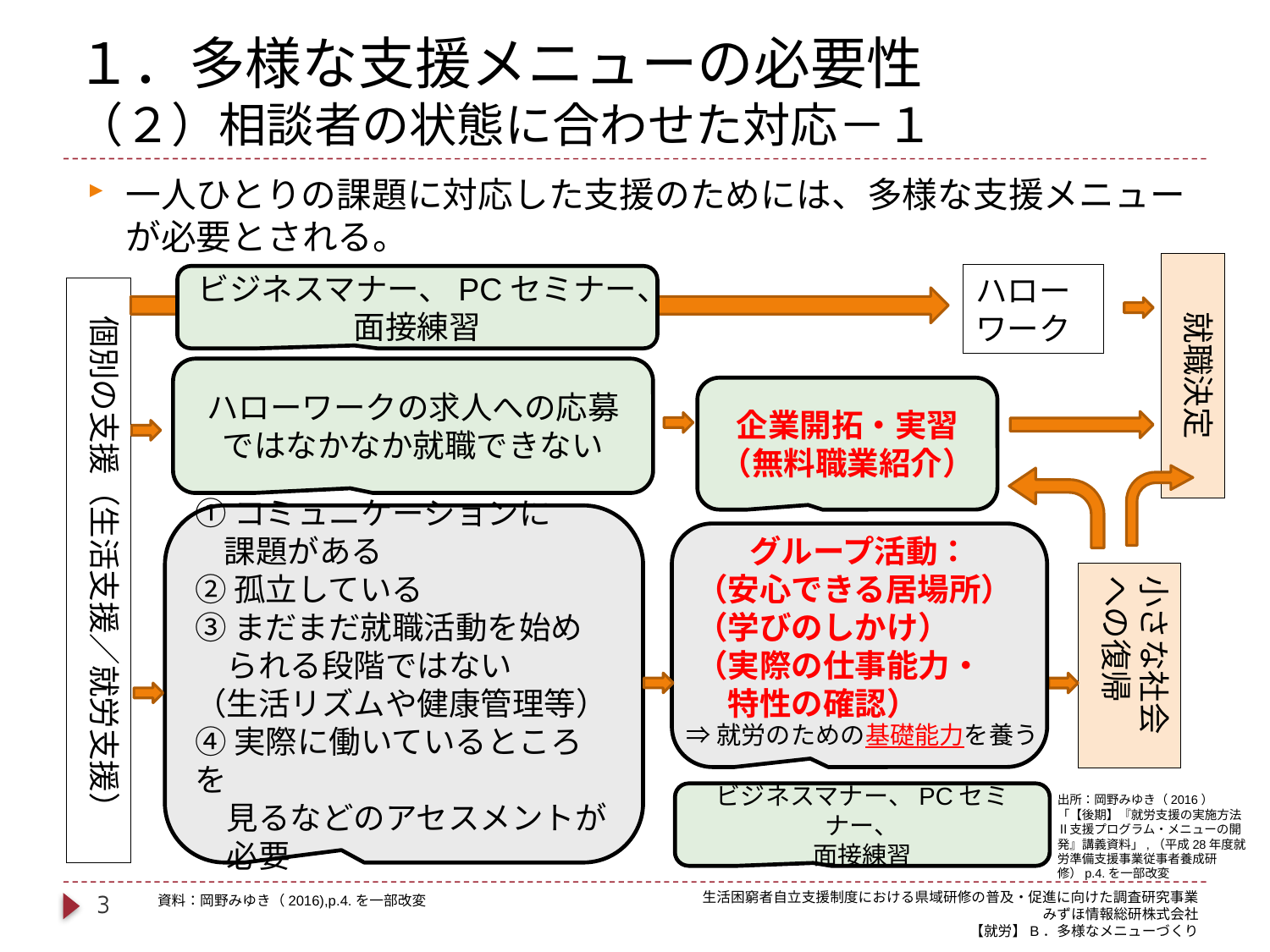

# １．多様な支援メニューの必要性 （２）相談者の状態に合わせた対応－１
一人ひとりの課題に対応した支援のためには、多様な支援メニューが必要とされる。
就職決定
ハローワーク
ビジネスマナー、PCセミナー、
面接練習
個別の支援（生活支援／就労支援）

ハローワークの求人への応募ではなかなか就職できない
企業開拓・実習
（無料職業紹介）

①コミュニケーションに
   課題がある
②孤立している
③まだまだ就職活動を始め
　られる段階ではない
（生活リズムや健康管理等）
④実際に働いているところを
　見るなどのアセスメントが
　必要
グループ活動：
（安心できる居場所）
（学びのしかけ）
（実際の仕事能力・
　特性の確認）

小さな社会への復帰

⇒就労のための基礎能力を養う
ビジネスマナー、PCセミナー、
面接練習
出所：岡野みゆき（2016）
「【後期】『就労支援の実施方法Ⅱ支援プログラム・メニューの開発』講義資料」,（平成28年度就労準備支援事業従事者養成研修）p.4.を一部改変
3
生活困窮者自立支援制度における県域研修の普及・促進に向けた調査研究事業
みずほ情報総研株式会社
【就労】B．多様なメニューづくり
資料：岡野みゆき（2016),p.4.を一部改変